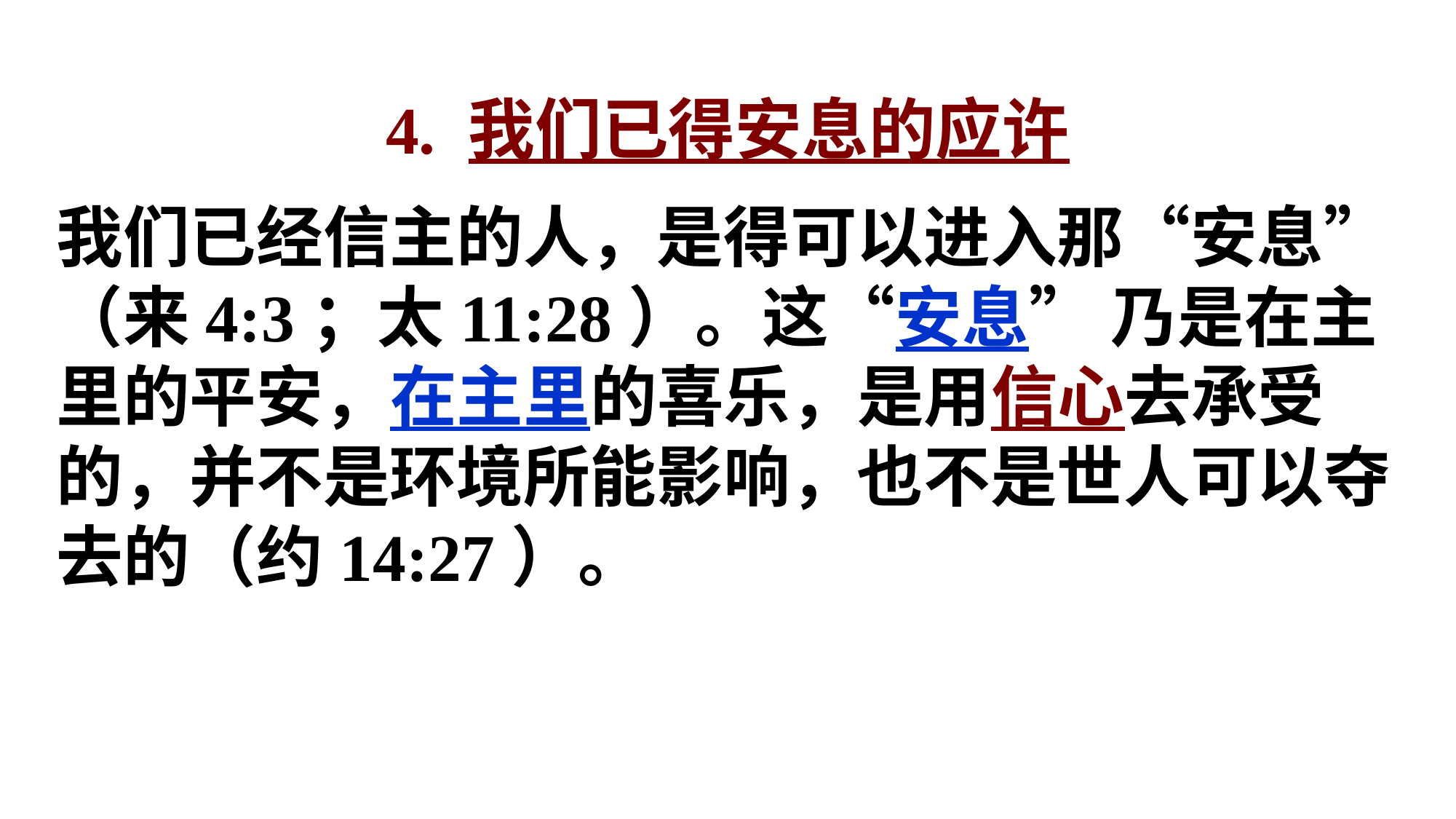

4. 我们已得安息的应许
我们已经信主的人，是得可以进入那“安息”（来4:3；太11:28）。这“安息” 乃是在主里的平安，在主里的喜乐，是用信心去承受的，并不是环境所能影响，也不是世人可以夺去的（约14:27）。